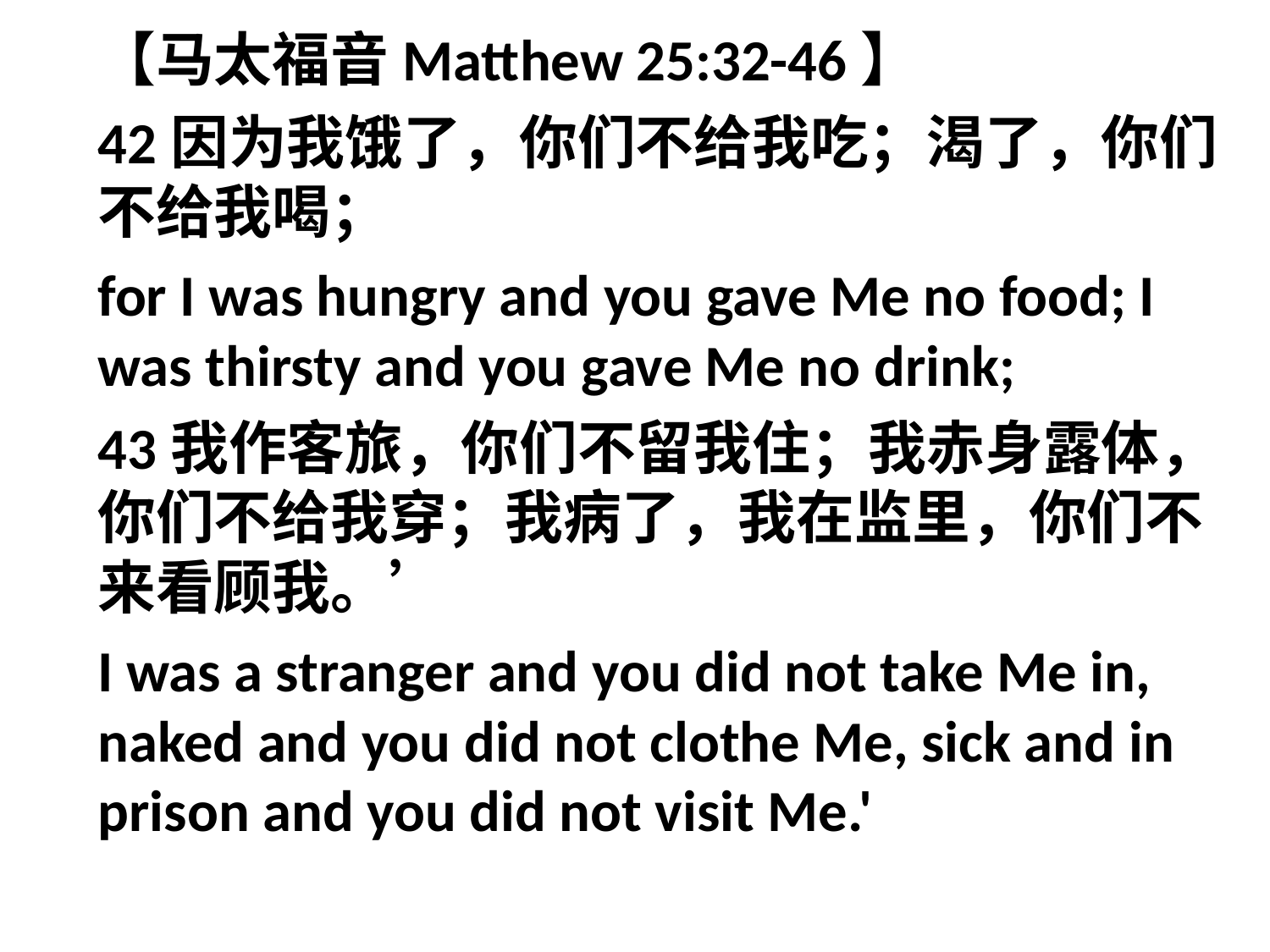

【马太福音Matthew 25:32-46】
42因为我饿了，你们不给我吃；渴了，你们不给我喝；
for I was hungry and you gave Me no food; I was thirsty and you gave Me no drink;
43我作客旅，你们不留我住；我赤身露体，你们不给我穿；我病了，我在监里，你们不来看顾我。’
I was a stranger and you did not take Me in, naked and you did not clothe Me, sick and in prison and you did not visit Me.'